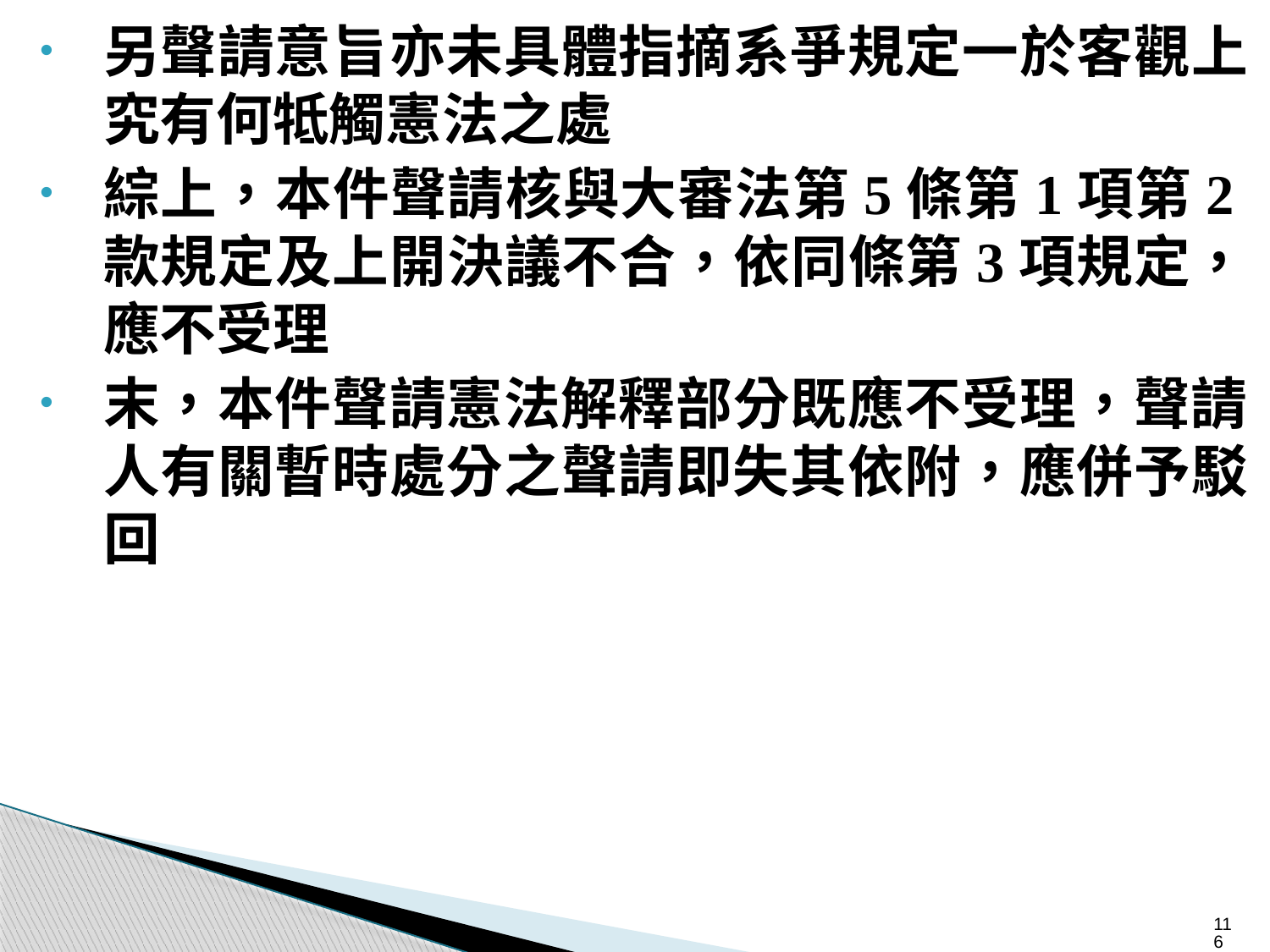

另聲請意旨亦未具體指摘系爭規定一於客觀上究有何牴觸憲法之處
綜上，本件聲請核與大審法第5條第1項第2款規定及上開決議不合，依同條第3項規定，應不受理
末，本件聲請憲法解釋部分既應不受理，聲請人有關暫時處分之聲請即失其依附，應併予駁回

116